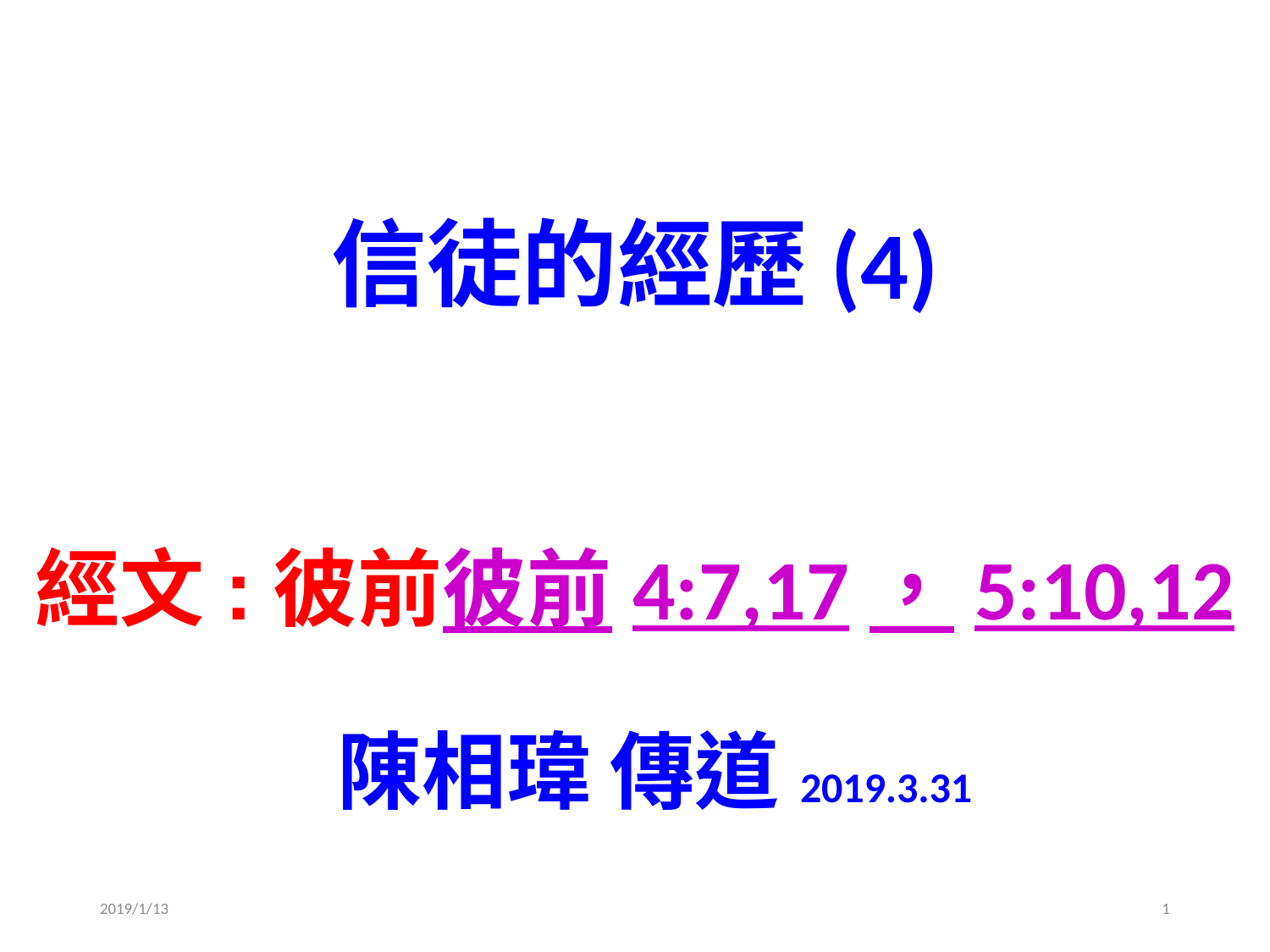

# 信徒的經歷(4)

經文:彼前彼前4:7,17，5:10,12
 陳相瑋 傳道2019.3.31
2019/1/13
1